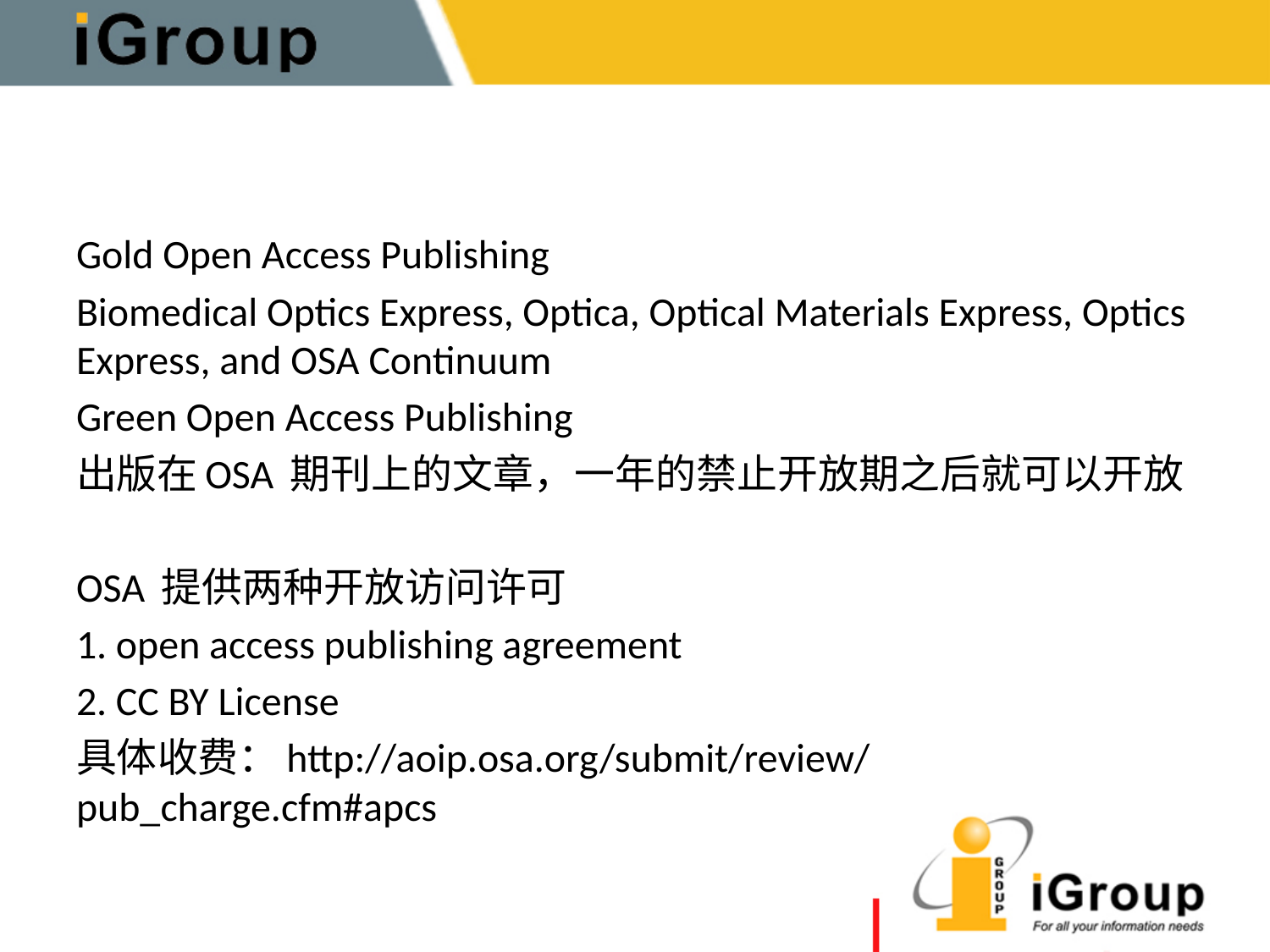

#
Gold Open Access Publishing
Biomedical Optics Express, Optica, Optical Materials Express, Optics Express, and OSA Continuum
Green Open Access Publishing
出版在OSA 期刊上的文章，一年的禁止开放期之后就可以开放

OSA 提供两种开放访问许可
1. open access publishing agreement
2. CC BY License
具体收费：http://aoip.osa.org/submit/review/pub_charge.cfm#apcs